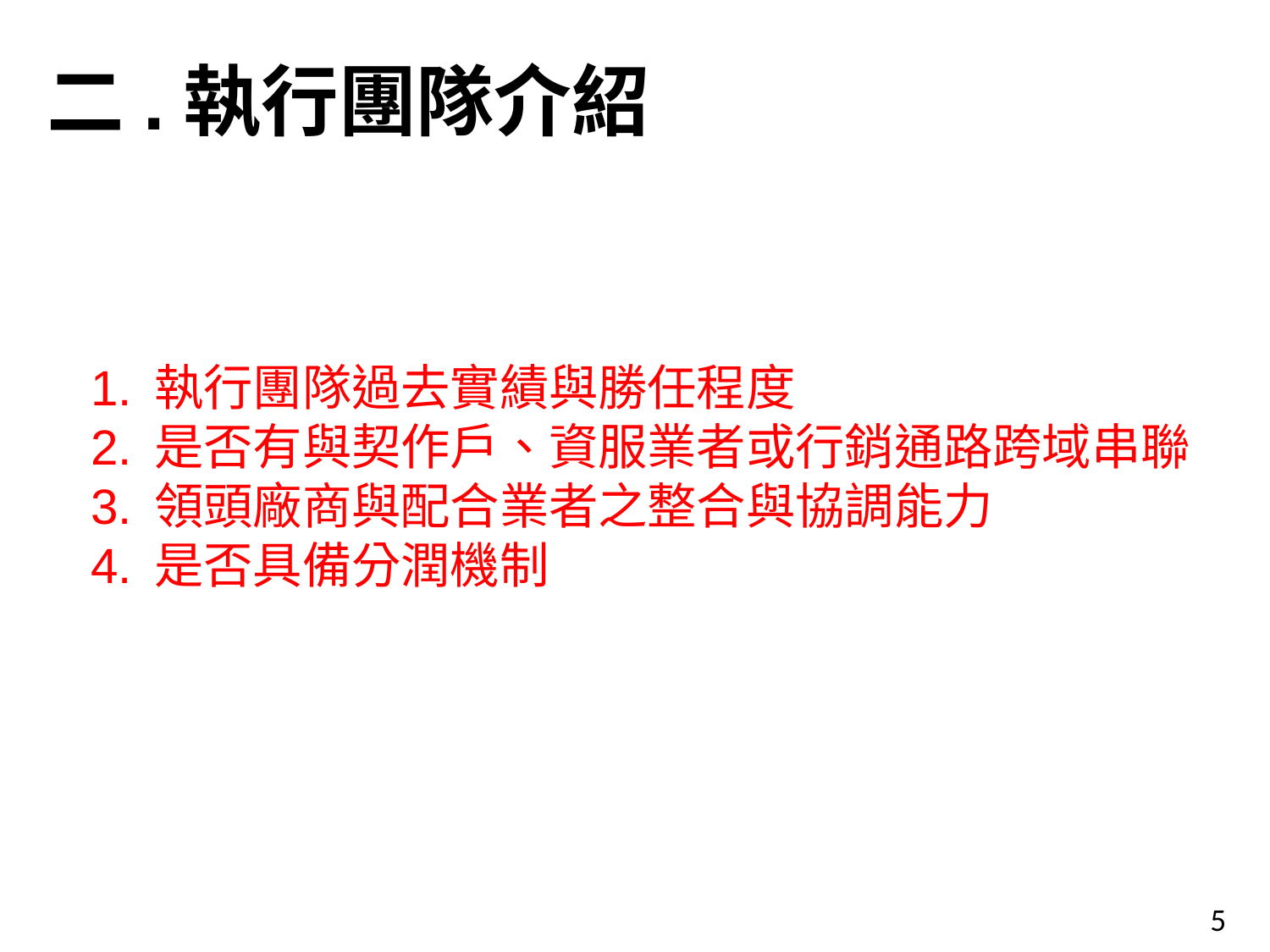

二.執行團隊介紹
執行團隊過去實績與勝任程度
是否有與契作戶、資服業者或行銷通路跨域串聯
領頭廠商與配合業者之整合與協調能力
是否具備分潤機制
5